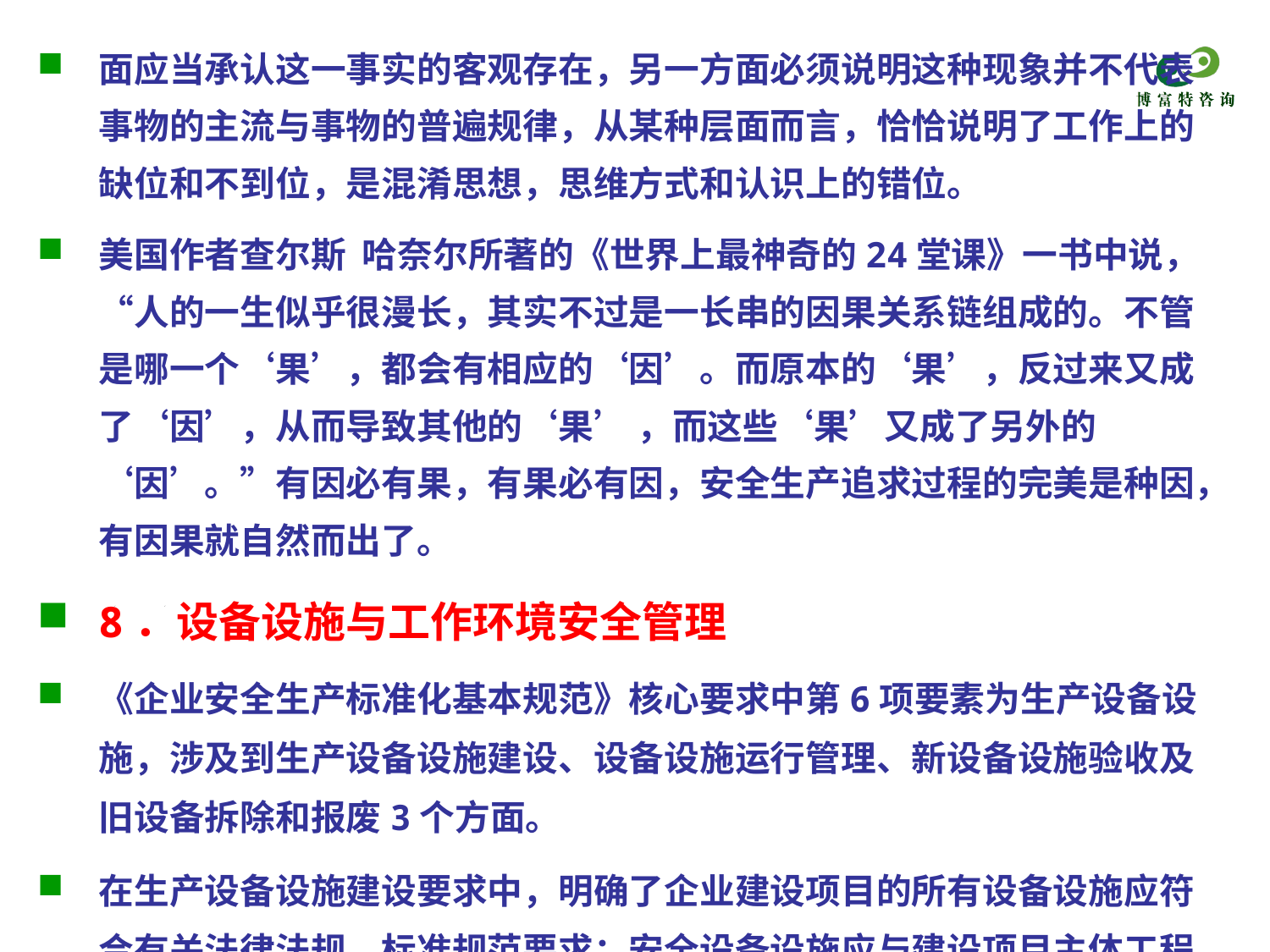

面应当承认这一事实的客观存在，另一方面必须说明这种现象并不代表事物的主流与事物的普遍规律，从某种层面而言，恰恰说明了工作上的缺位和不到位，是混淆思想，思维方式和认识上的错位。
美国作者查尔斯  哈奈尔所著的《世界上最神奇的24堂课》一书中说，“人的一生似乎很漫长，其实不过是一长串的因果关系链组成的。不管是哪一个‘果’，都会有相应的‘因’。而原本的‘果’，反过来又成了‘因’，从而导致其他的‘果’ ，而这些‘果’又成了另外的‘因’。”有因必有果，有果必有因，安全生产追求过程的完美是种因，有因果就自然而出了。
8．设备设施与工作环境安全管理
《企业安全生产标准化基本规范》核心要求中第6项要素为生产设备设施，涉及到生产设备设施建设、设备设施运行管理、新设备设施验收及旧设备拆除和报废3个方面。
在生产设备设施建设要求中，明确了企业建设项目的所有设备设施应符合有关法律法规、标准规范要求；安全设备设施应与建设项目主体工程